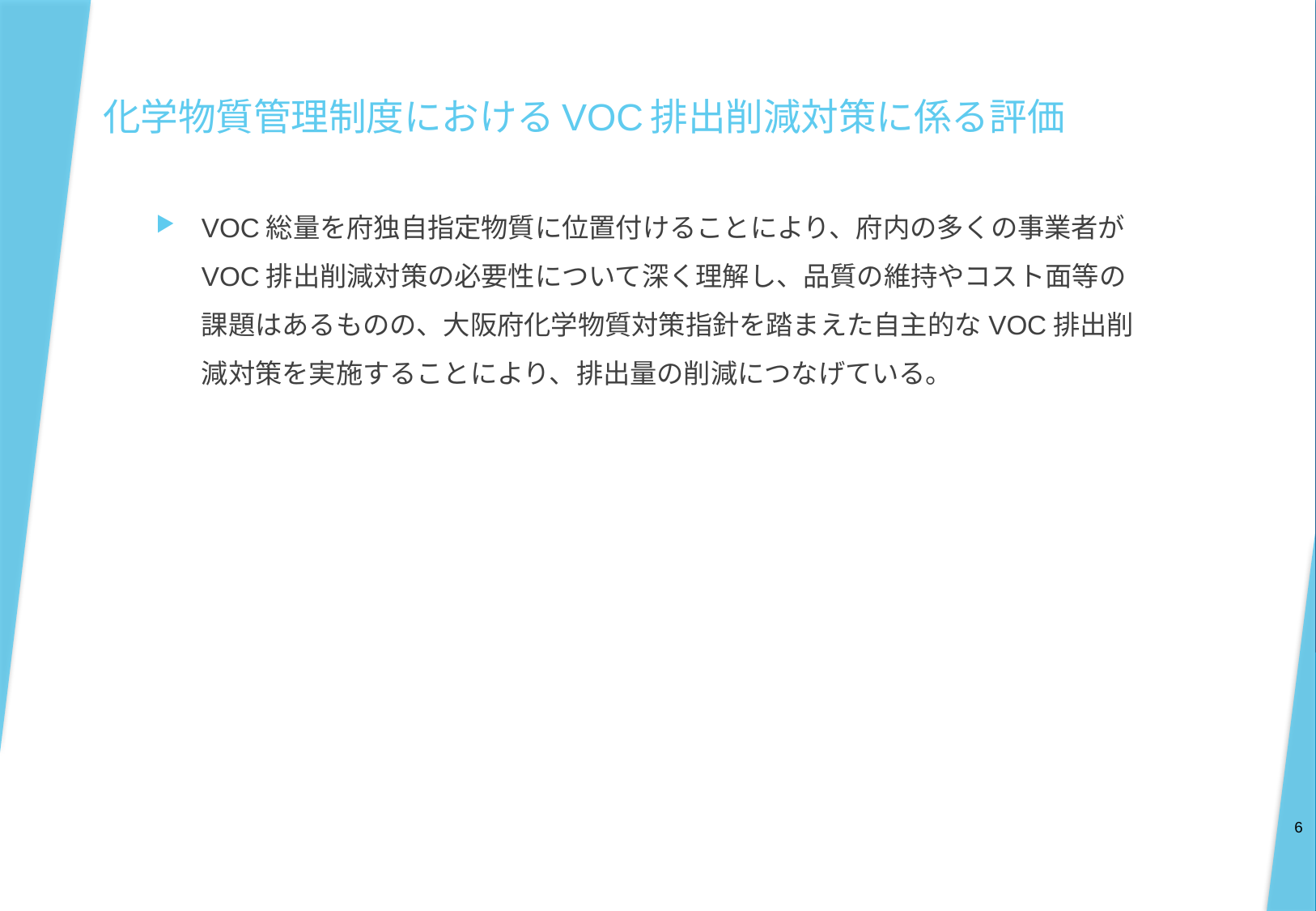

# 化学物質管理制度におけるVOC排出削減対策に係る評価
VOC総量を府独自指定物質に位置付けることにより、府内の多くの事業者がVOC排出削減対策の必要性について深く理解し、品質の維持やコスト面等の課題はあるものの、大阪府化学物質対策指針を踏まえた自主的なVOC排出削減対策を実施することにより、排出量の削減につなげている。

6